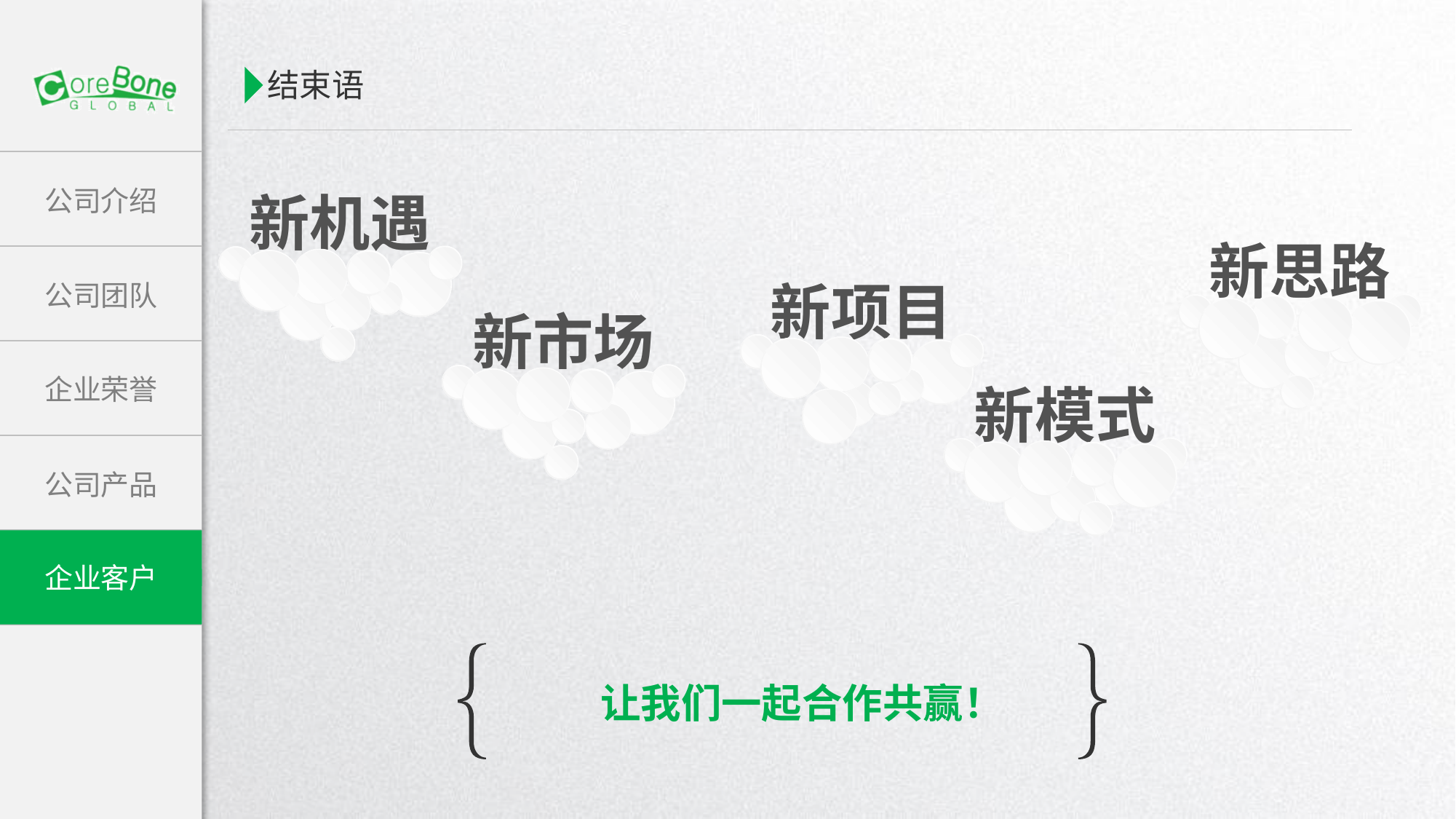

结束语

新机遇
新思路

新项目

新市场

新模式

让我们一起合作共赢！
延时文字